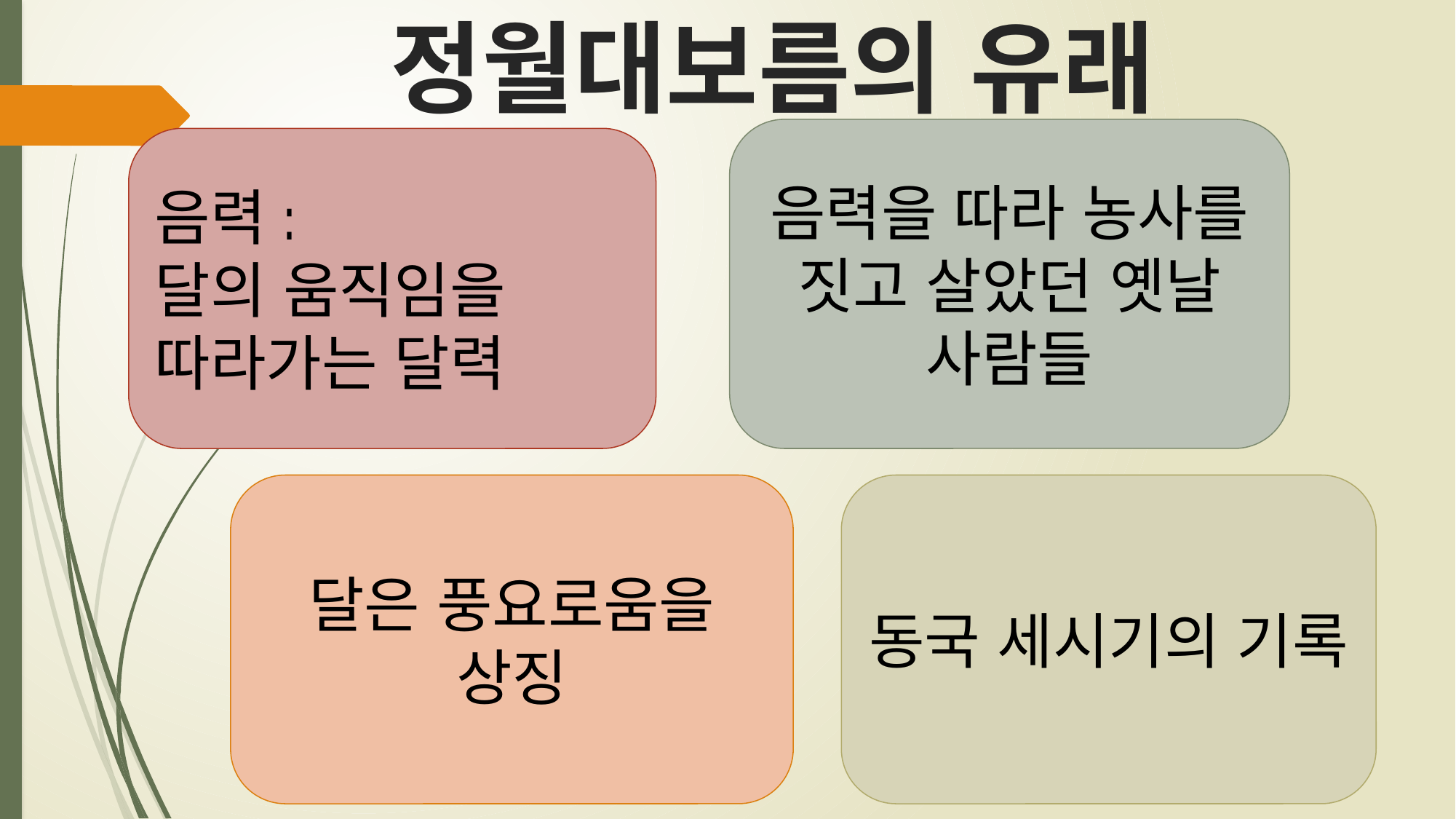

# 정월대보름의 유래
음력을 따라 농사를 짓고 살았던 옛날 사람들
음력:
달의 움직임을 따라가는 달력
달은 풍요로움을 상징
동국 세시기의 기록